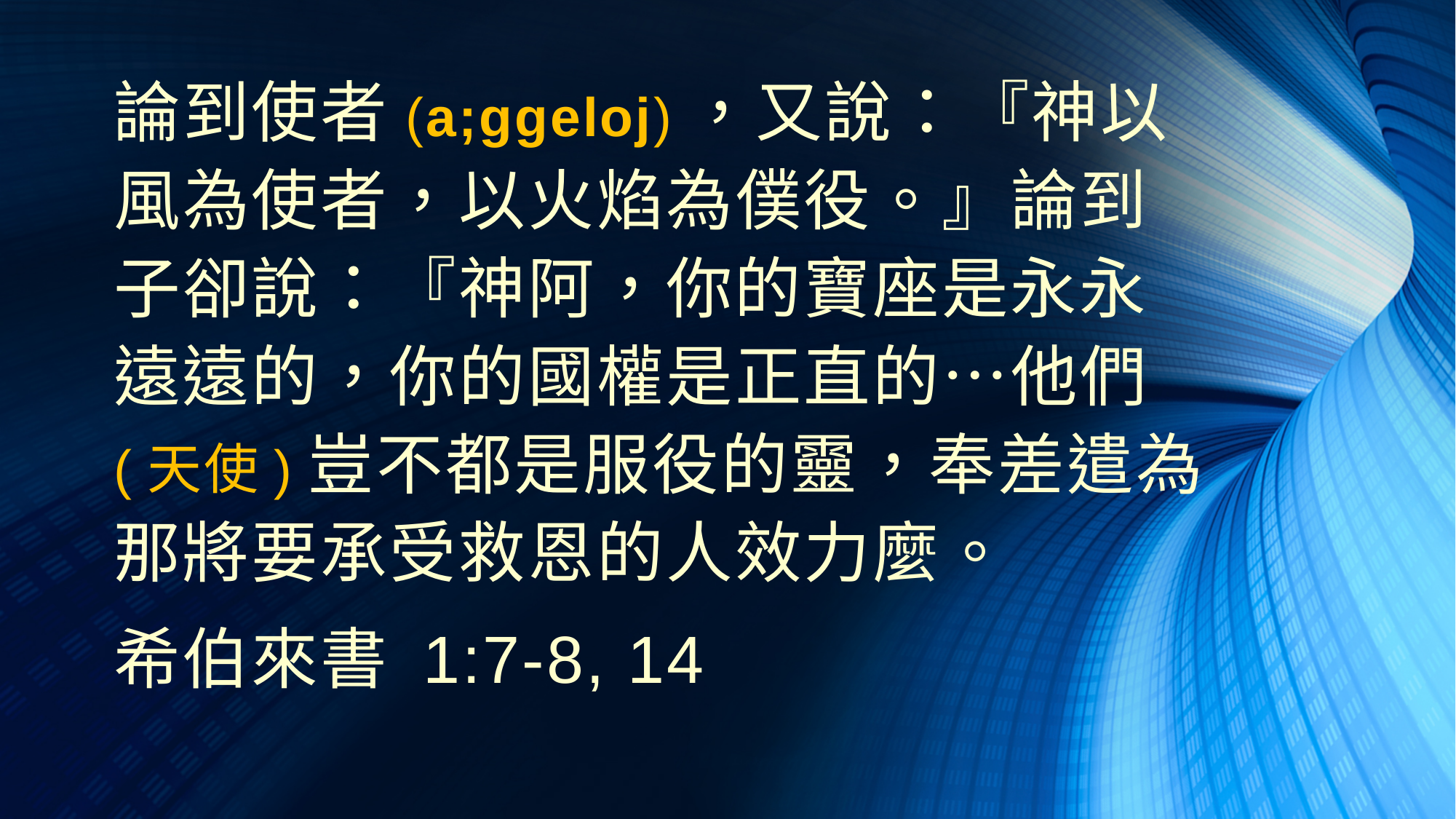

論到使者(a;ggeloj)，又說：『神以風為使者，以火焰為僕役。』論到子卻說：『神阿，你的寶座是永永遠遠的，你的國權是正直的…他們(天使)豈不都是服役的靈，奉差遣為那將要承受救恩的人效力麼。
希伯來書 1:7-8, 14